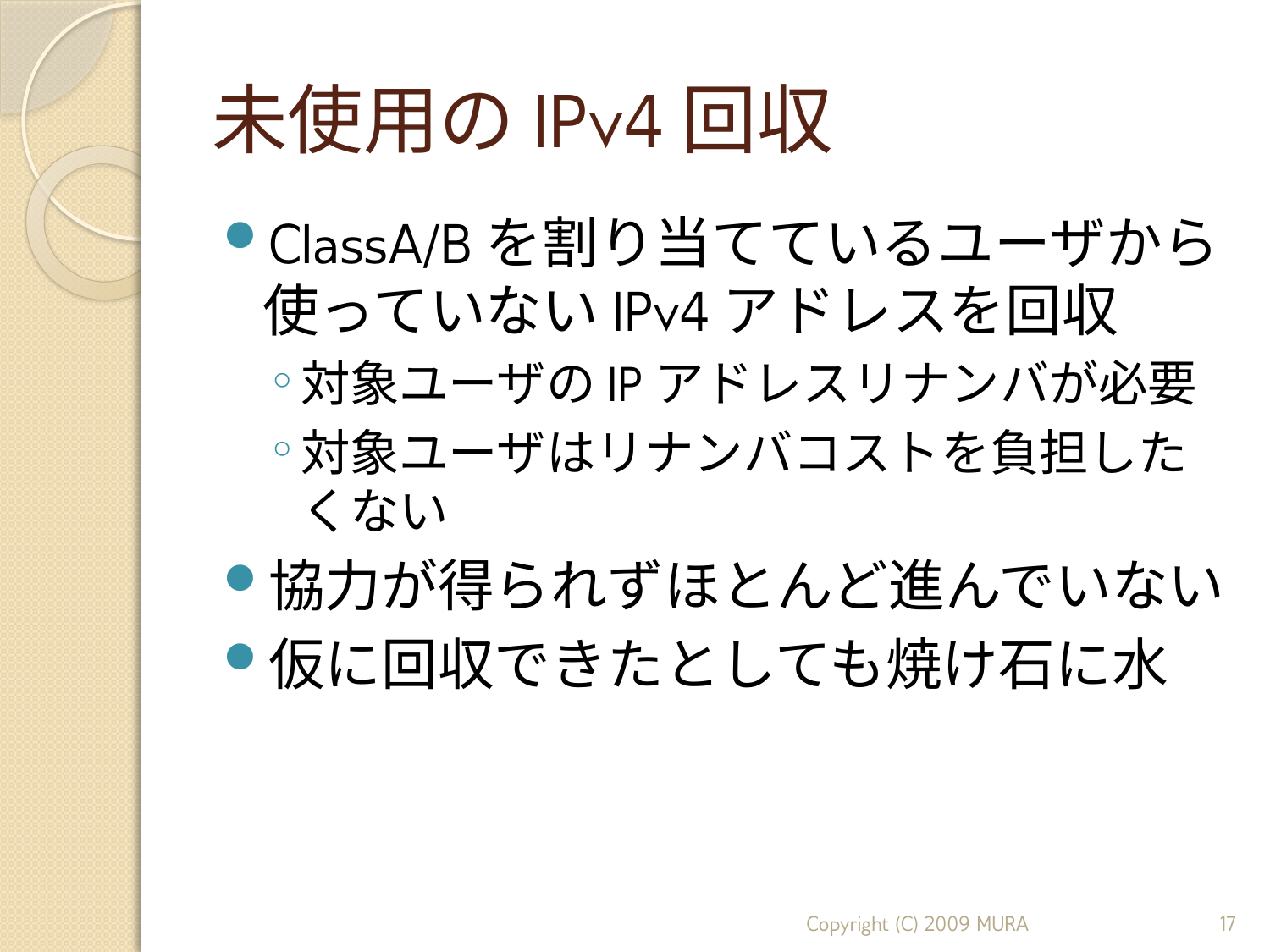

# 未使用のIPv4回収
ClassA/Bを割り当てているユーザから使っていないIPv4アドレスを回収
対象ユーザのIPアドレスリナンバが必要
対象ユーザはリナンバコストを負担したくない
協力が得られずほとんど進んでいない
仮に回収できたとしても焼け石に水
Copyright (C) 2009 MURA
17